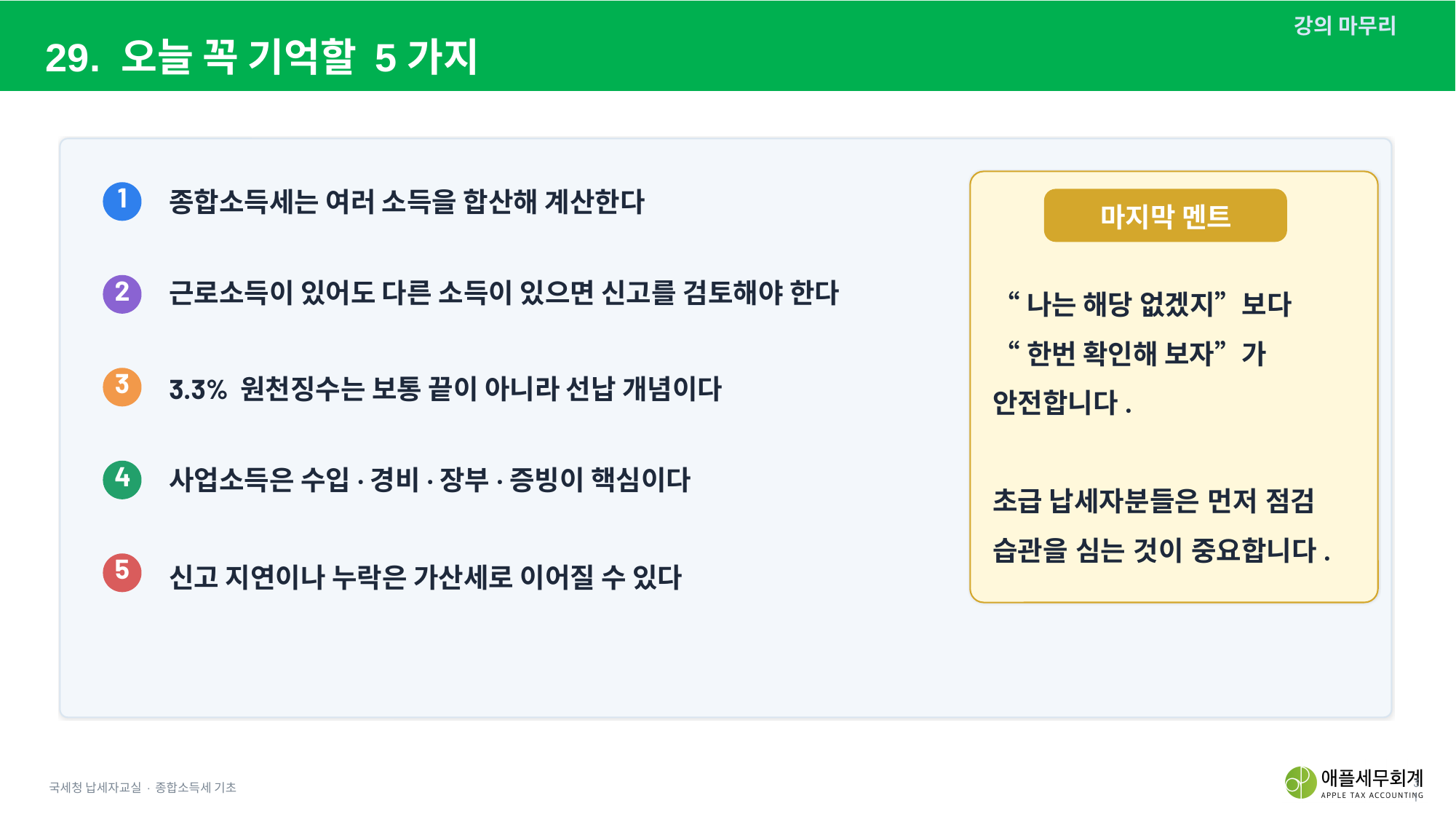

강의 마무리
29. 오늘 꼭 기억할 5가지

종합소득세는 여러 소득을 합산해 계산한다

1
마지막 멘트

근로소득이 있어도 다른 소득이 있으면 신고를 검토해야 한다
2
“나는 해당 없겠지”보다
“한번 확인해 보자”가
안전합니다.

초급 납세자분들은 먼저 점검
습관을 심는 것이 중요합니다.

3.3% 원천징수는 보통 끝이 아니라 선납 개념이다
3

사업소득은 수입·경비·장부·증빙이 핵심이다
4

5
신고 지연이나 누락은 가산세로 이어질 수 있다
국세청 납세자교실 · 종합소득세 기초
31